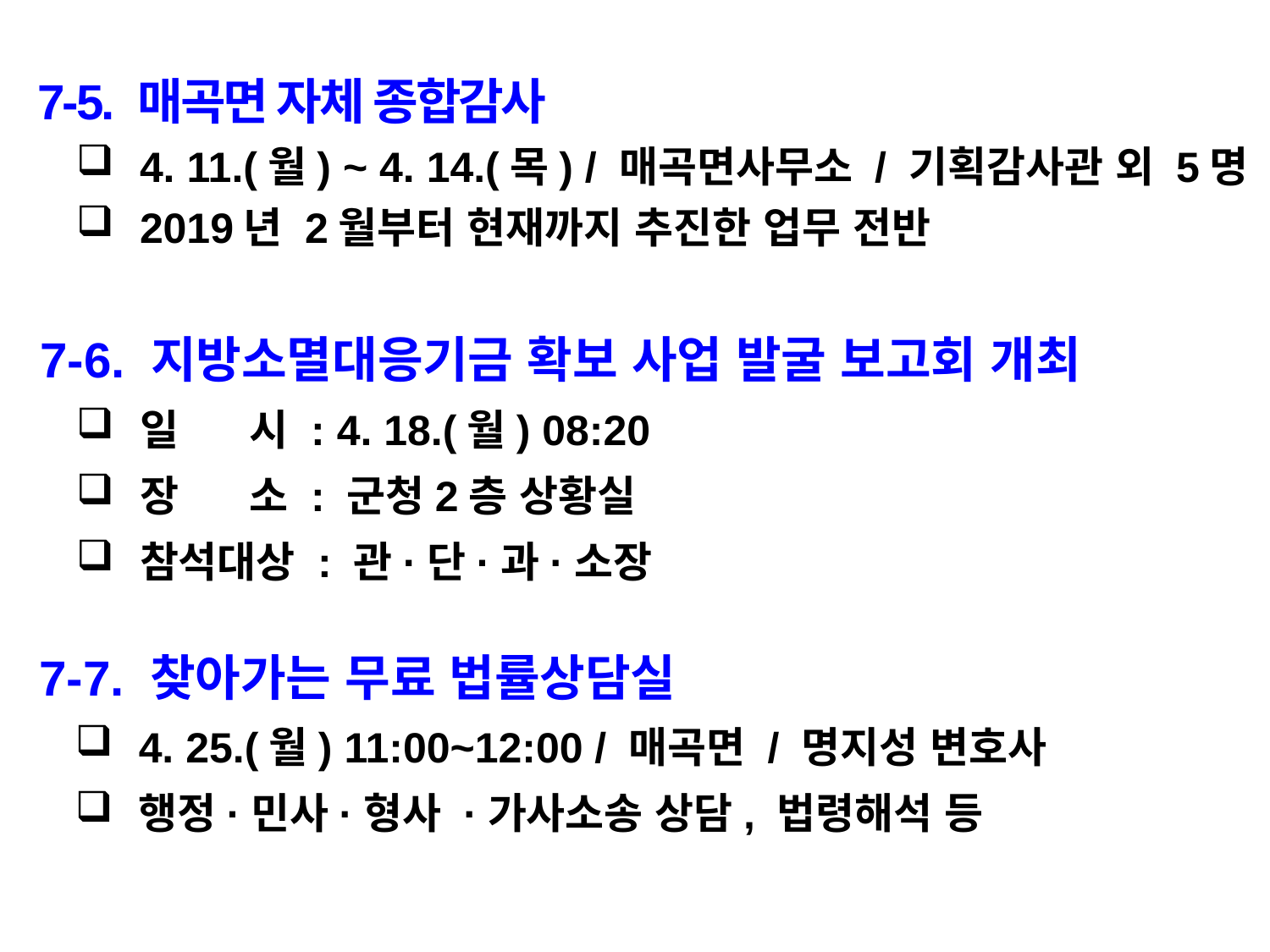

7-5. 매곡면 자체 종합감사
4. 11.(월) ~ 4. 14.(목) / 매곡면사무소 / 기획감사관 외 5명
2019년 2월부터 현재까지 추진한 업무 전반

  7-6. 지방소멸대응기금 확보 사업 발굴 보고회 개최
일      시 : 4. 18.(월) 08:20
장      소 : 군청2층 상황실
참석대상 : 관·단·과·소장

  7-7. 찾아가는 무료 법률상담실
4. 25.(월) 11:00~12:00 / 매곡면 / 명지성 변호사
행정·민사·형사 ·가사소송 상담, 법령해석 등